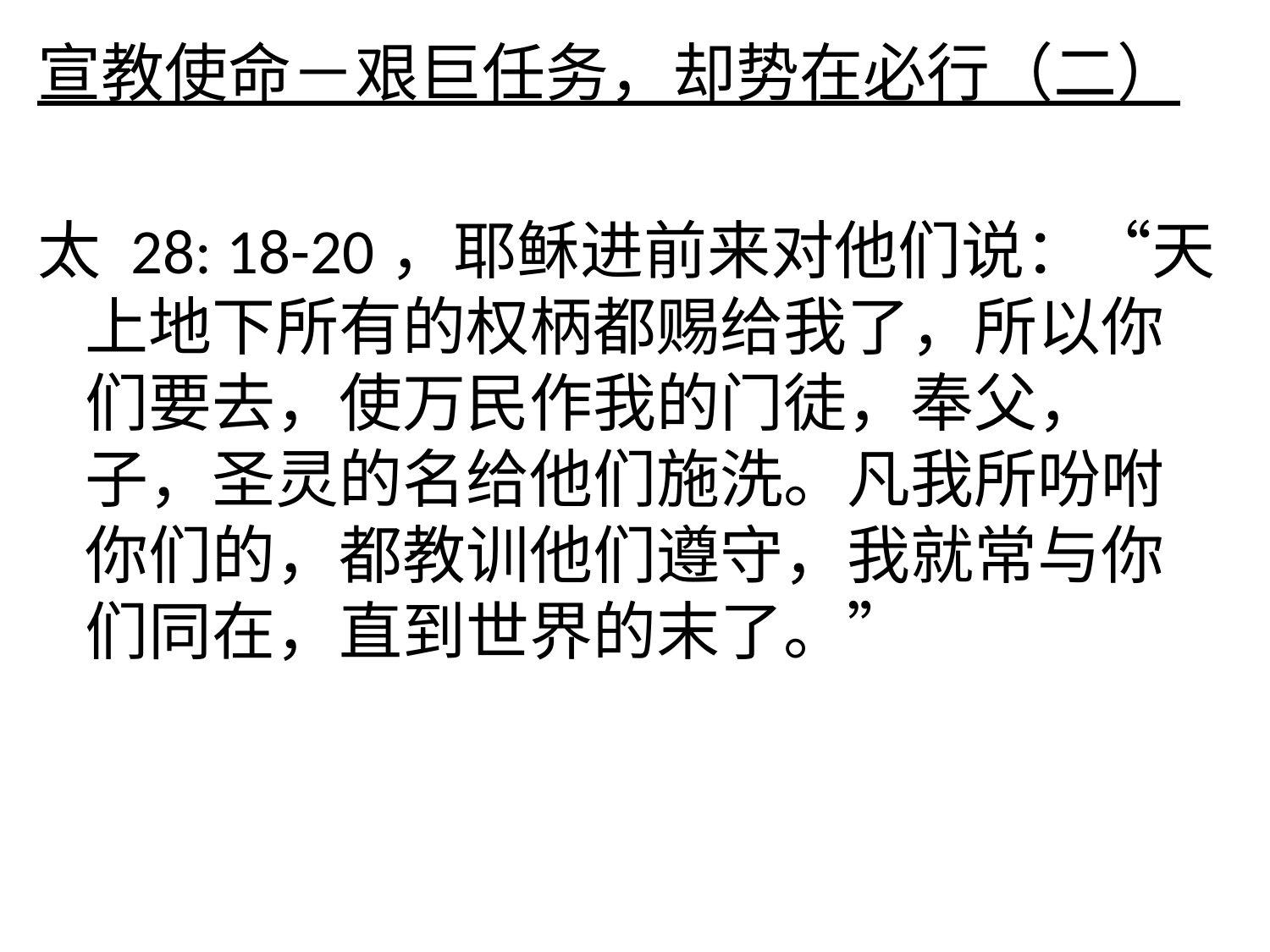

宣教使命－艰巨任务，却势在必行（二）

太 28: 18-20，耶稣进前来对他们说：“天上地下所有的权柄都赐给我了，所以你们要去，使万民作我的门徒，奉父，子，圣灵的名给他们施洗。凡我所吩咐你们的，都教训他们遵守，我就常与你们同在，直到世界的末了。”